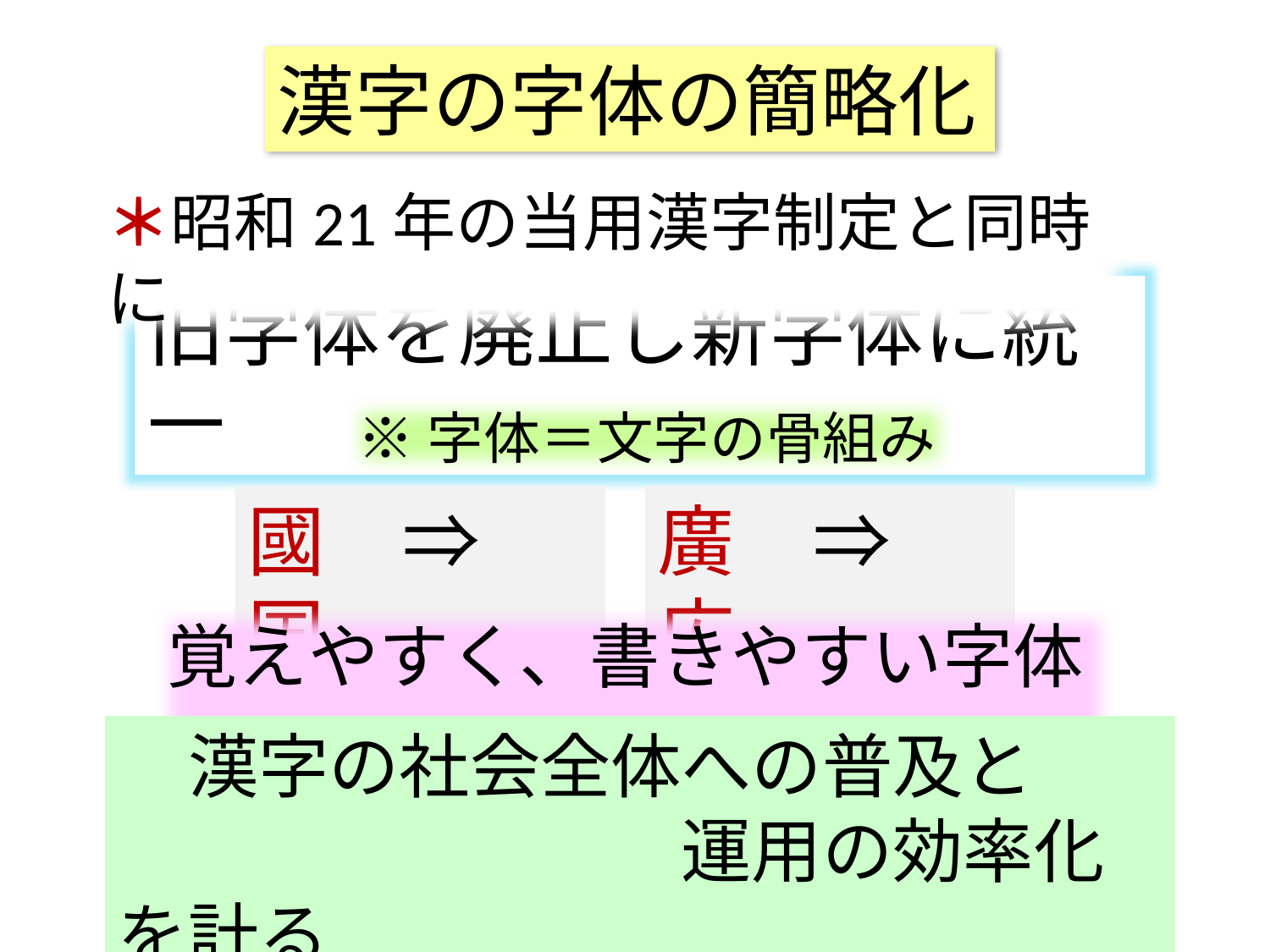

漢字の字体の簡略化
＊昭和21年の当用漢字制定と同時に
旧字体を廃止し新字体に統一
※字体＝文字の骨組み
國　⇒　国
廣　⇒　広
覚えやすく、書きやすい字体へ
　漢字の社会全体への普及と
　　　　　　　　運用の効率化を計る